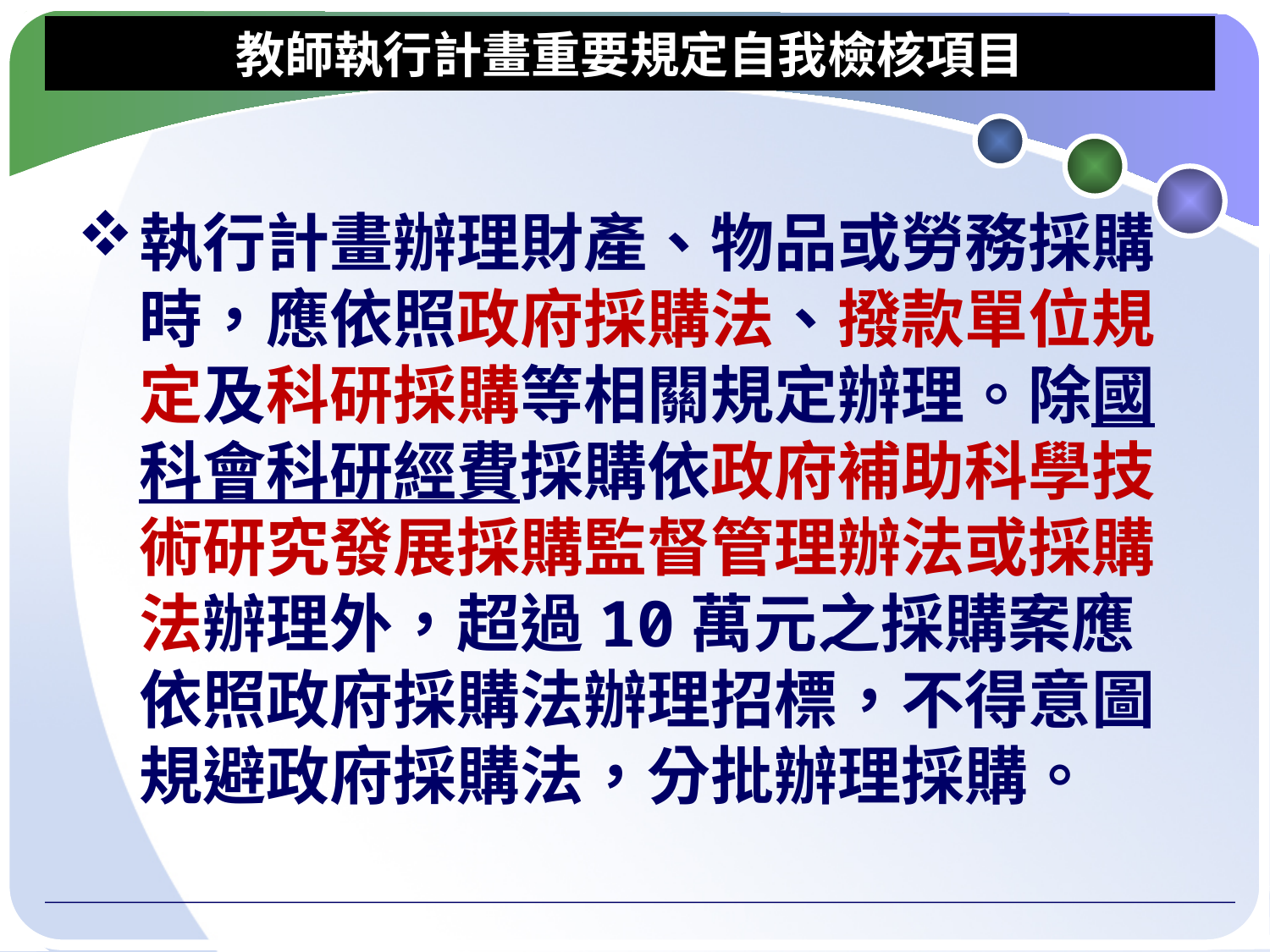

# 教師執行計畫重要規定自我檢核項目
執行計畫辦理財產、物品或勞務採購時，應依照政府採購法、撥款單位規定及科研採購等相關規定辦理。除國科會科研經費採購依政府補助科學技術研究發展採購監督管理辦法或採購法辦理外，超過10萬元之採購案應依照政府採購法辦理招標，不得意圖規避政府採購法，分批辦理採購。